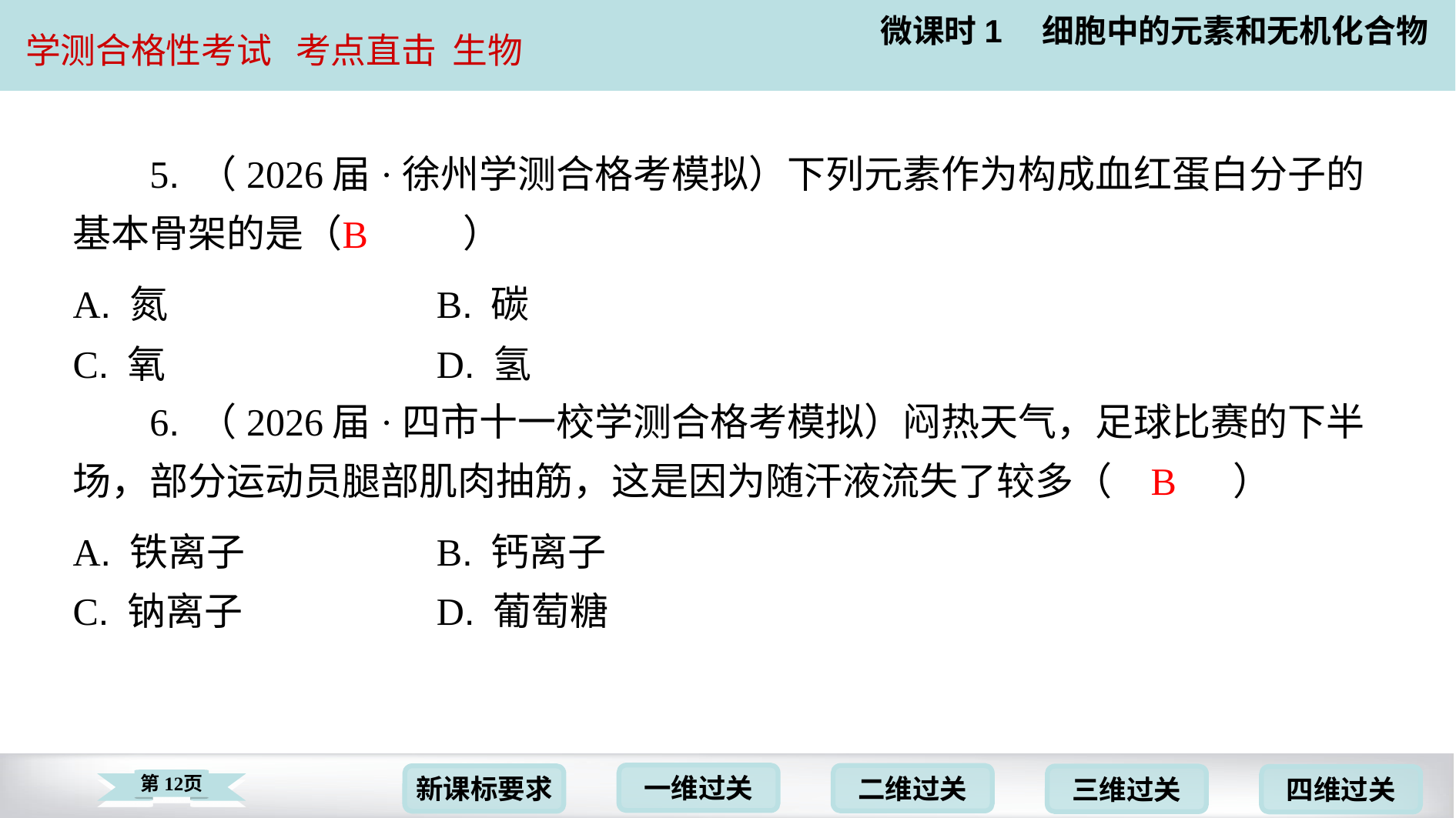

5. （2026届·徐州学测合格考模拟）下列元素作为构成血红蛋白分子的基本骨架的是（　B　）
B
| A. 氮 | B. 碳 |
| --- | --- |
| C. 氧 | D. 氢 |
6. （2026届·四市十一校学测合格考模拟）闷热天气，足球比赛的下半场，部分运动员腿部肌肉抽筋，这是因为随汗液流失了较多（　B　）
B
| A. 铁离子 | B. 钙离子 |
| --- | --- |
| C. 钠离子 | D. 葡萄糖 |